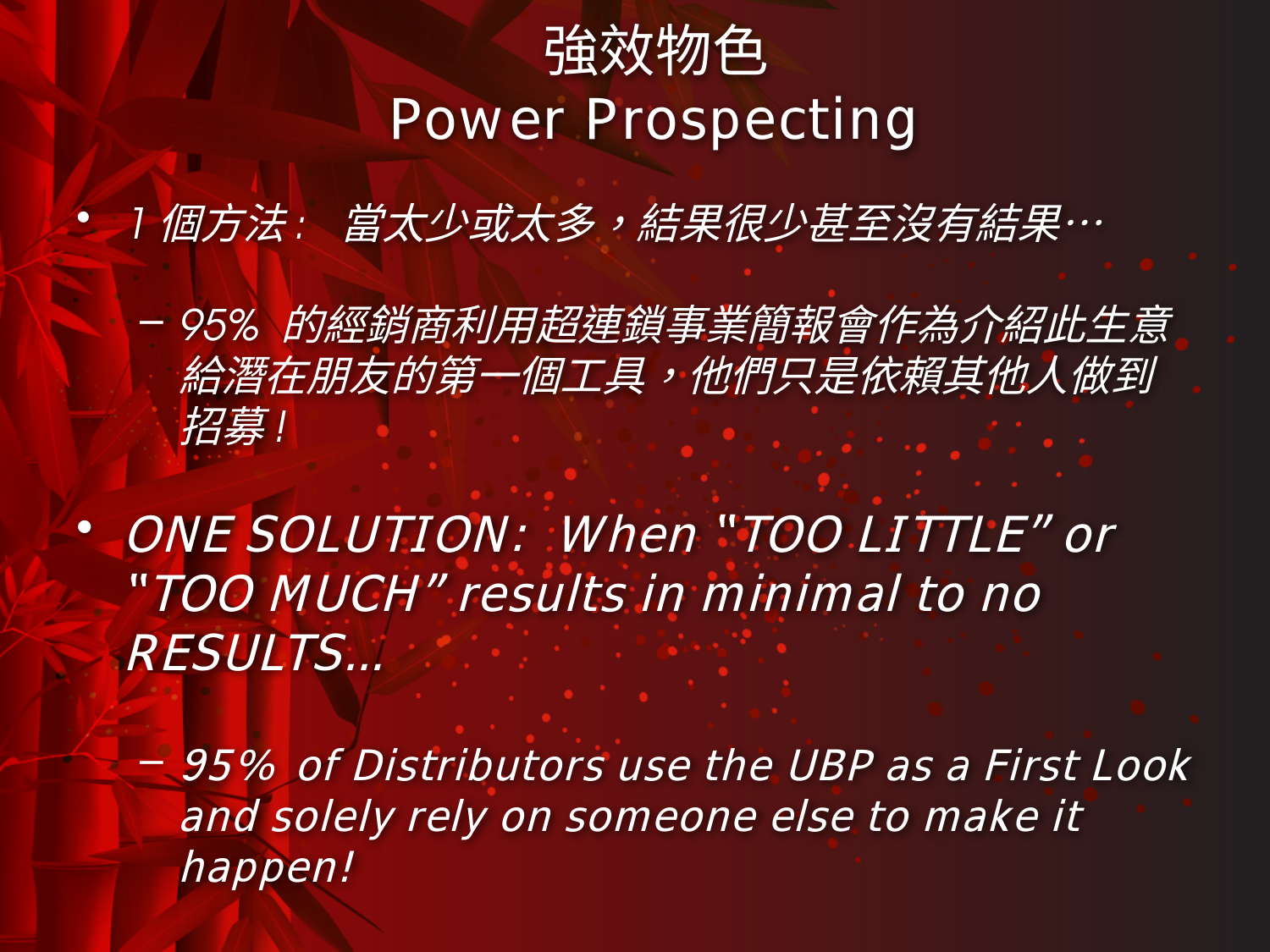

強效物色
Power Prospecting
#
1個方法:  當太少或太多，結果很少甚至沒有結果…
95% 的經銷商利用超連鎖事業簡報會作為介紹此生意給潛在朋友的第一個工具，他們只是依賴其他人做到招募!
ONE SOLUTION:  When “TOO LITTLE” or “TOO MUCH” results in minimal to no RESULTS…
95% of Distributors use the UBP as a First Look and solely rely on someone else to make it happen!